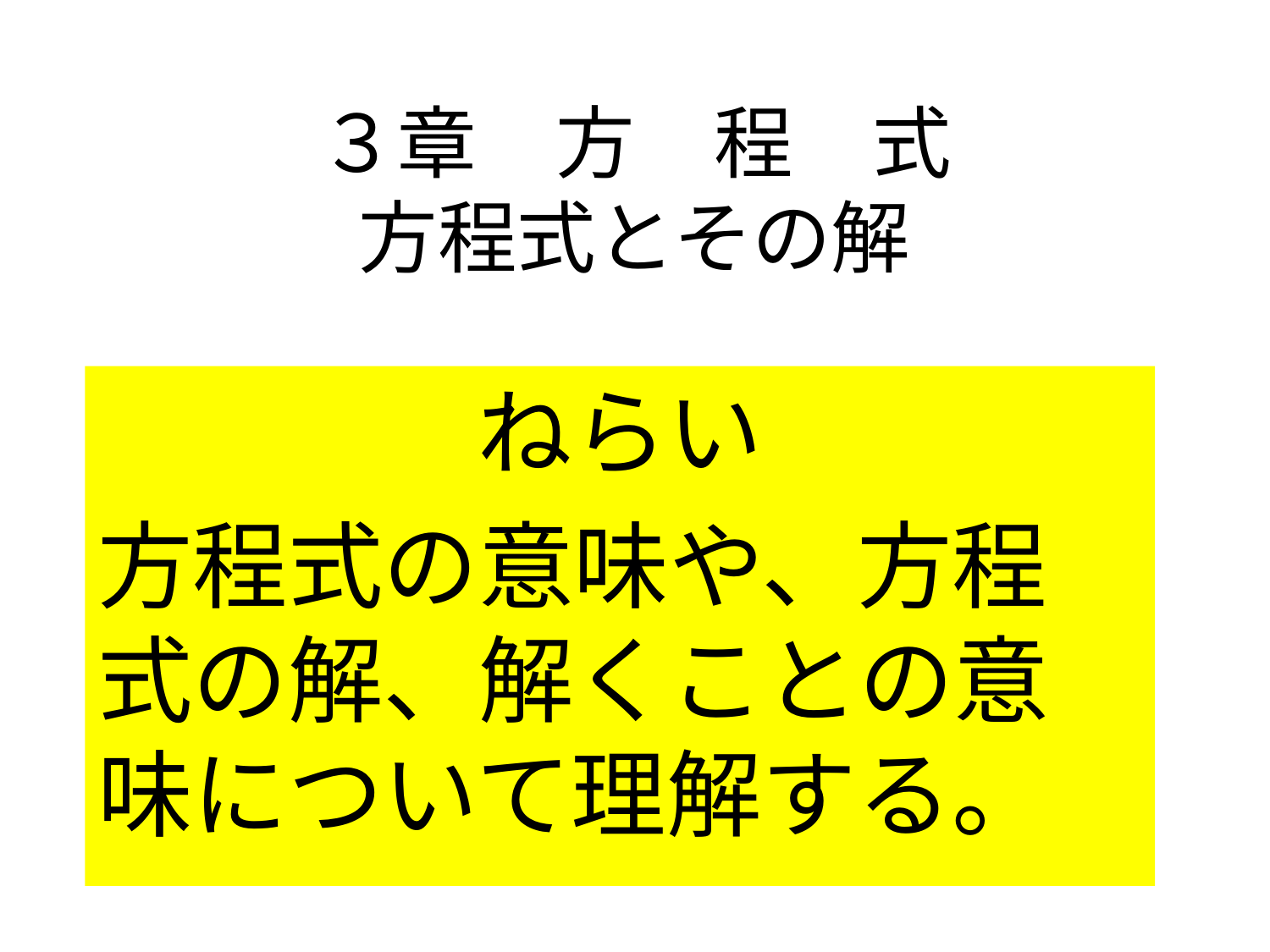

# ３章　方　程　式 方程式とその解
ねらい
方程式の意味や、方程式の解、解くことの意味について理解する。